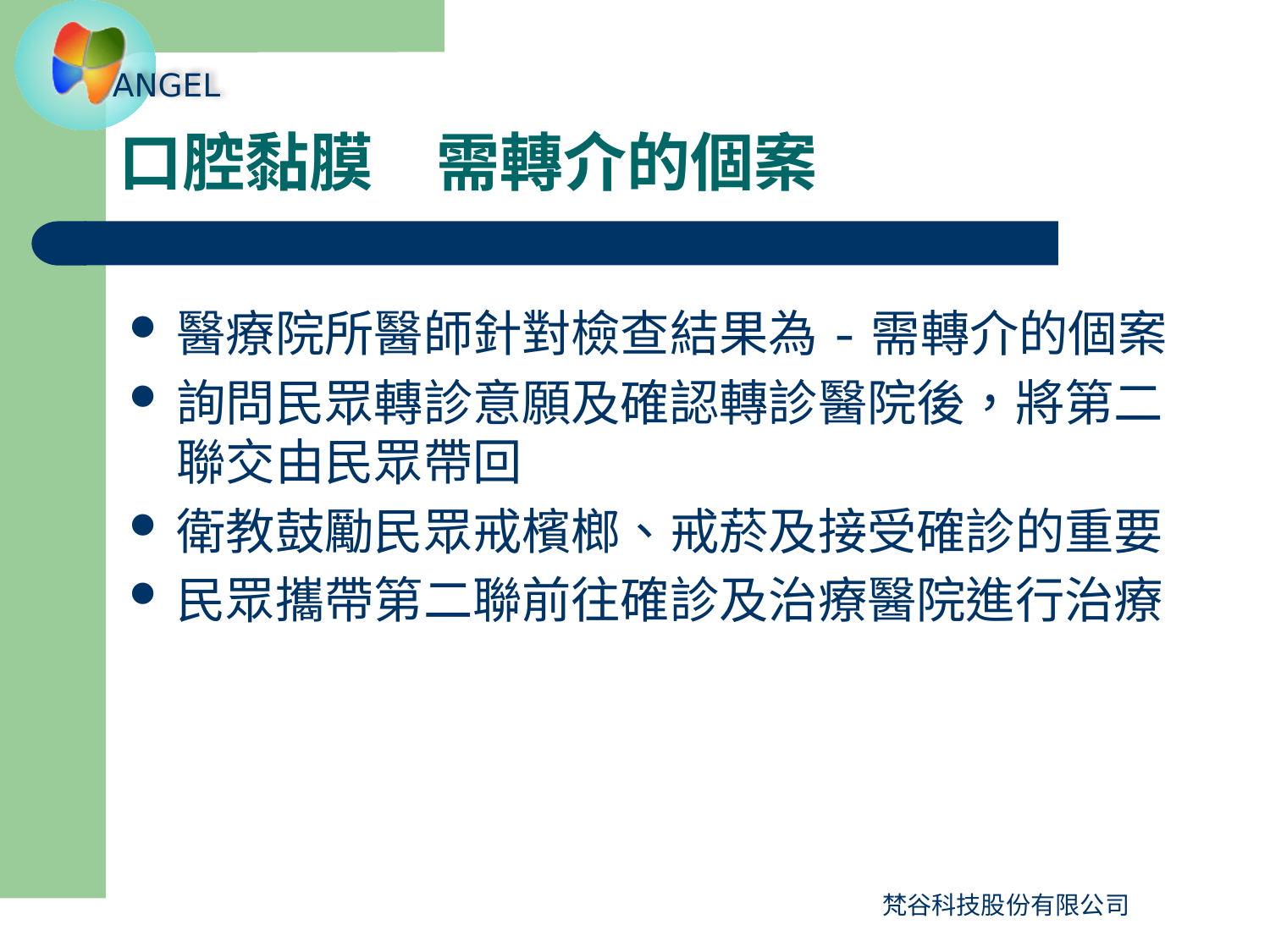

# 口腔黏膜　需轉介的個案
醫療院所醫師針對檢查結果為-需轉介的個案
詢問民眾轉診意願及確認轉診醫院後，將第二聯交由民眾帶回
衛教鼓勵民眾戒檳榔、戒菸及接受確診的重要
民眾攜帶第二聯前往確診及治療醫院進行治療
梵谷科技股份有限公司